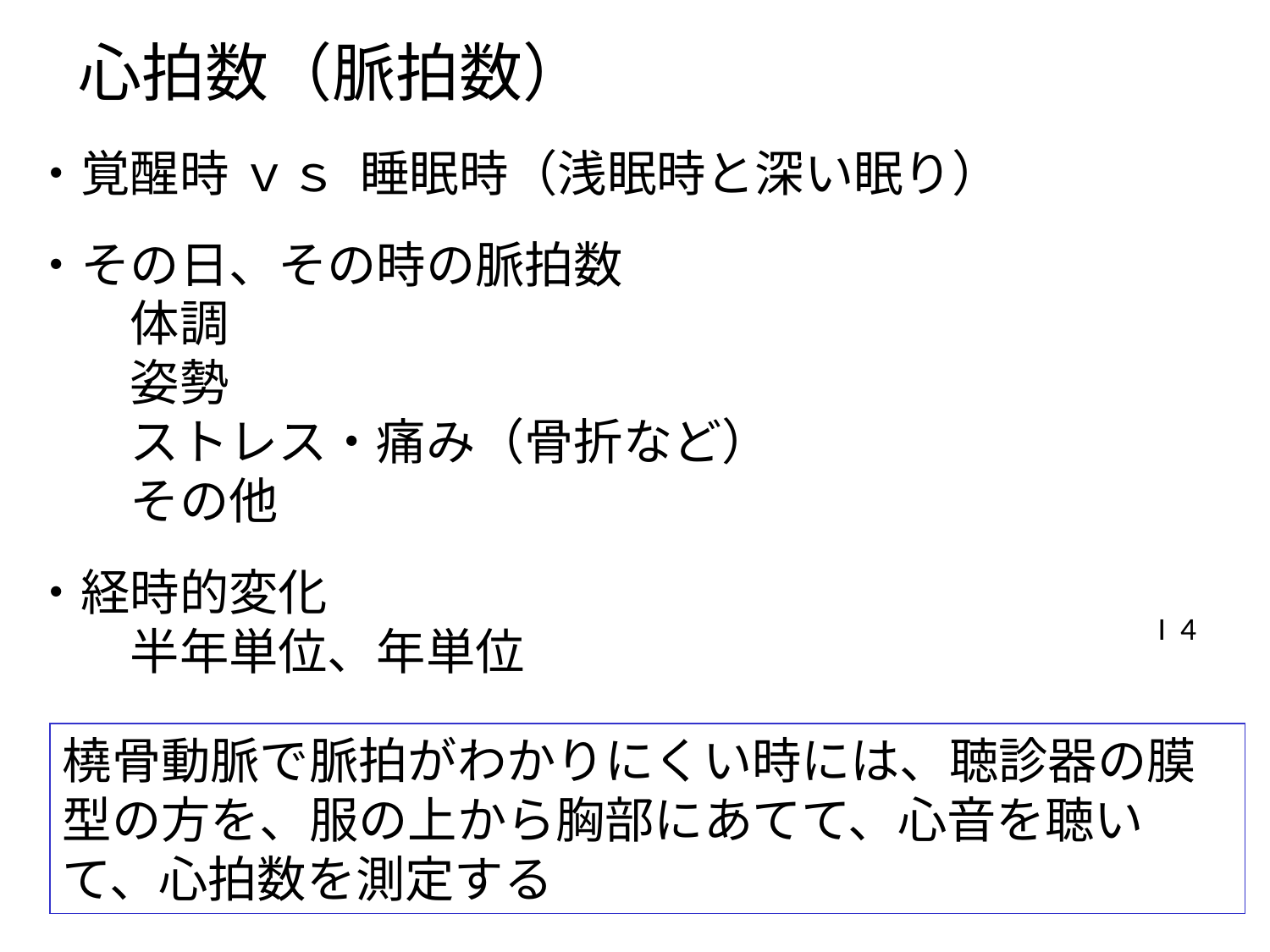

心拍数（脈拍数）
・覚醒時 ｖｓ  睡眠時（浅眠時と深い眠り）
・その日、その時の脈拍数
　　体調
　　姿勢
　　ストレス・痛み（骨折など）
　　その他
・経時的変化
　　半年単位、年単位
I  4
橈骨動脈で脈拍がわかりにくい時には、聴診器の膜型の方を、服の上から胸部にあてて、心音を聴いて、心拍数を測定する